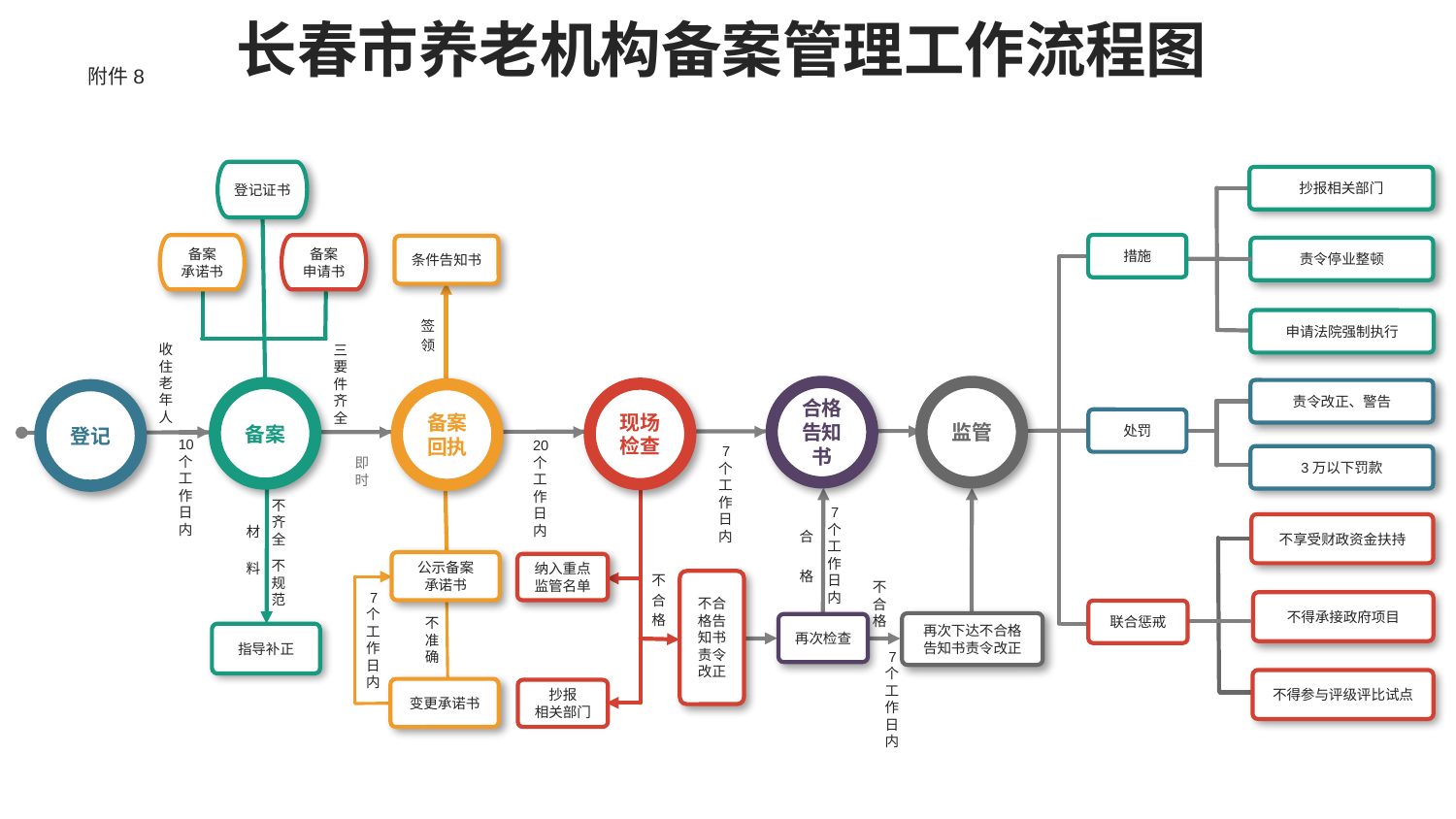

# 长春市养老机构备案管理工作流程图
附件8

登记证书
抄报相关部门
措施
备案
承诺书
备案
申请书
条件告知书
责令停业整顿
申请法院强制执行
签
领
收住老年人
三要件齐全
责令改正、警告
合格告知书
监管
备案
现场检查
备案回执
登记
处罚

10个工作日内
20个工作日内
 即时
 7个工作日内
3万以下罚款
不齐全
不享受财政资金扶持
材
   料
合

格
 7个工作日内
公示备案
承诺书
纳入重点
监管名单
不规范
不合格告知书责令改正
不
合
格
不合格
不得承接政府项目
联合惩戒
再次下达不合格
告知书责令改正
再次检查
不准确
指导补正
 7个工作日内
 7个工作日内
不得参与评级评比试点
变更承诺书
抄报
相关部门